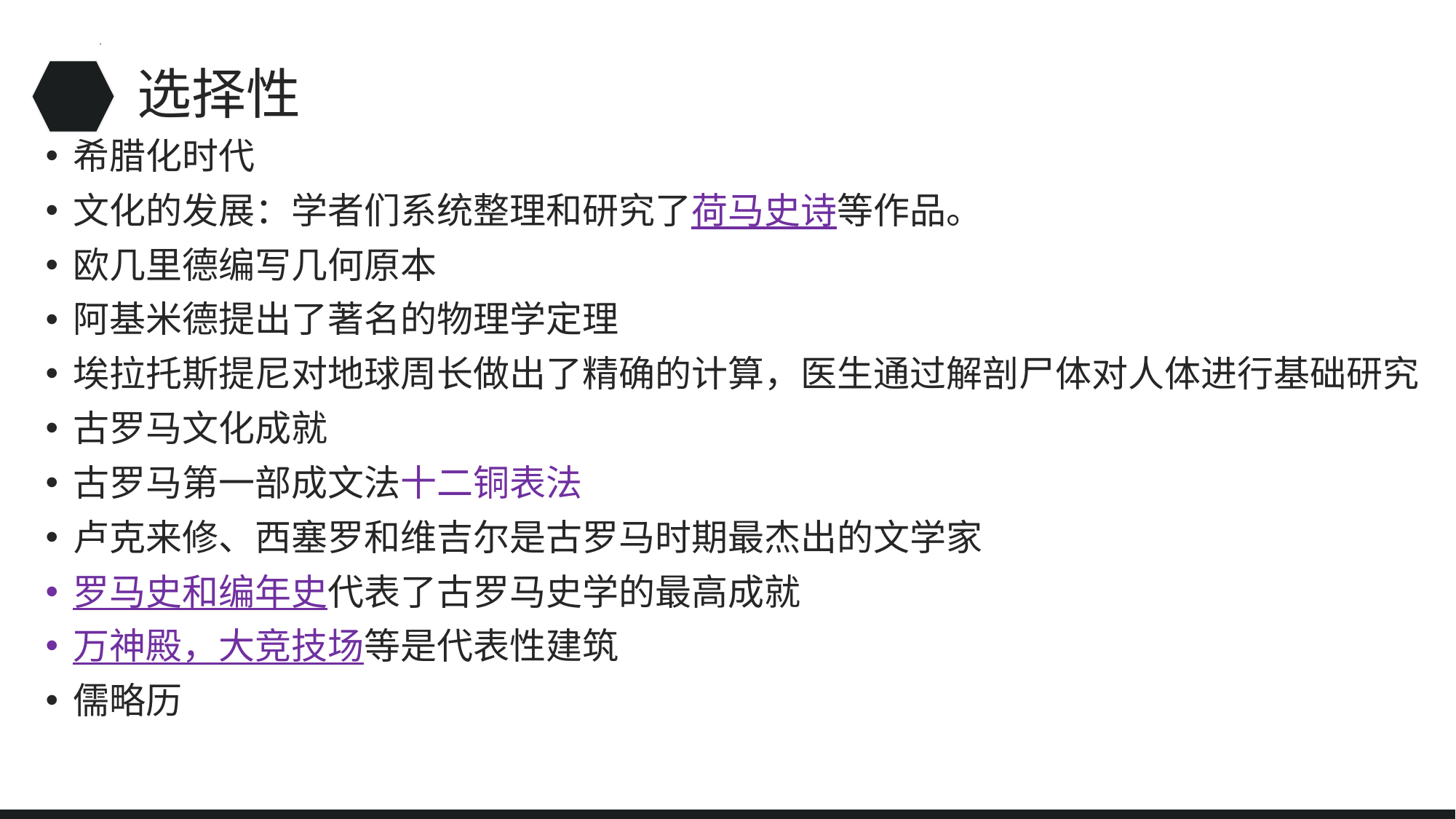

# 选择性
希腊化时代
文化的发展：学者们系统整理和研究了荷马史诗等作品。
欧几里德编写几何原本
阿基米德提出了著名的物理学定理
埃拉托斯提尼对地球周长做出了精确的计算，医生通过解剖尸体对人体进行基础研究
古罗马文化成就
古罗马第一部成文法十二铜表法
卢克来修、西塞罗和维吉尔是古罗马时期最杰出的文学家
罗马史和编年史代表了古罗马史学的最高成就
万神殿，大竞技场等是代表性建筑
儒略历